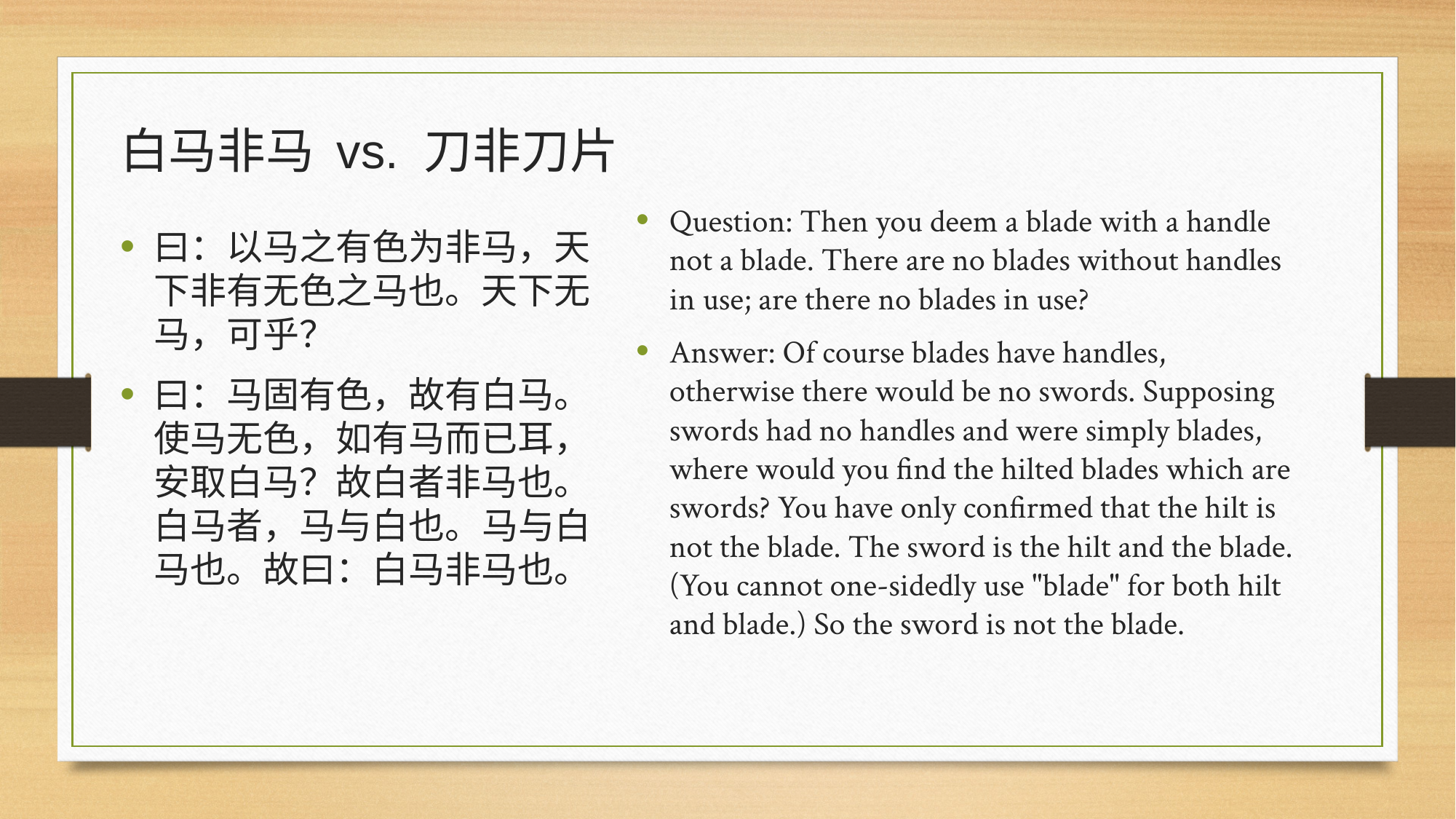

白马非马 vs. 刀非刀片
Question: Then you deem a blade with a handle not a blade. There are no blades without handles in use; are there no blades in use?
Answer: Of course blades have handles, otherwise there would be no swords. Supposing swords had no handles and were simply blades, where would you find the hilted blades which are swords? You have only confirmed that the hilt is not the blade. The sword is the hilt and the blade. (You cannot one-sidedly use "blade" for both hilt and blade.) So the sword is not the blade.

曰：以马之有色为非马，天下非有无色之马也。天下无马，可乎？
曰：马固有色，故有白马。使马无色，如有马而已耳，安取白马？故白者非马也。白马者，马与白也。马与白马也。故曰：白马非马也。